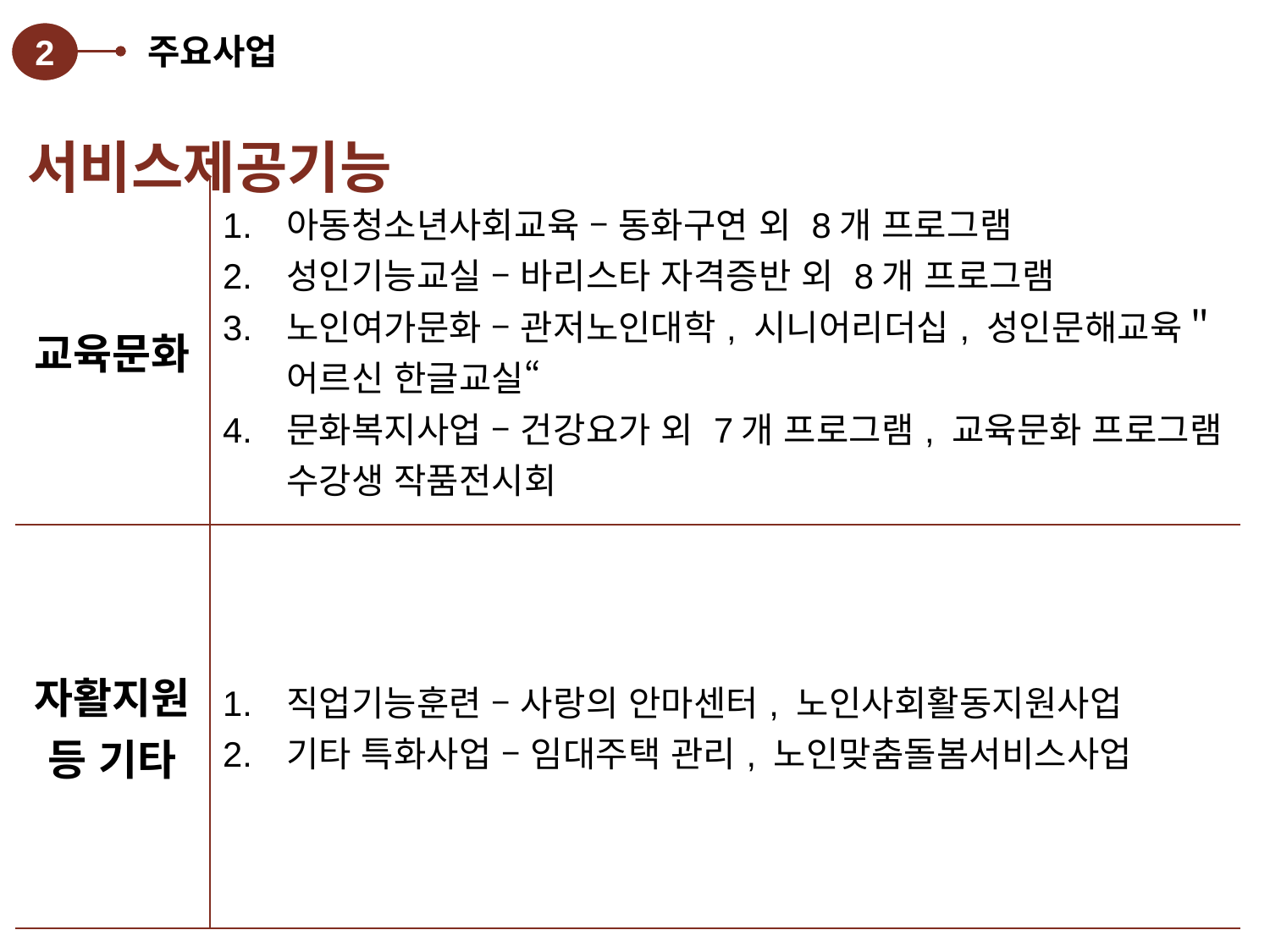

2
주요사업
서비스제공기능
| 교육문화 | 아동청소년사회교육 – 동화구연 외 8개 프로그램 성인기능교실 – 바리스타 자격증반 외 8개 프로그램 노인여가문화 – 관저노인대학, 시니어리더십, 성인문해교육＂어르신 한글교실“ 문화복지사업 – 건강요가 외 7개 프로그램, 교육문화 프로그램 수강생 작품전시회 |
| --- | --- |
| 자활지원 등 기타 | 직업기능훈련 – 사랑의 안마센터, 노인사회활동지원사업 기타 특화사업 – 임대주택 관리, 노인맞춤돌봄서비스사업 |